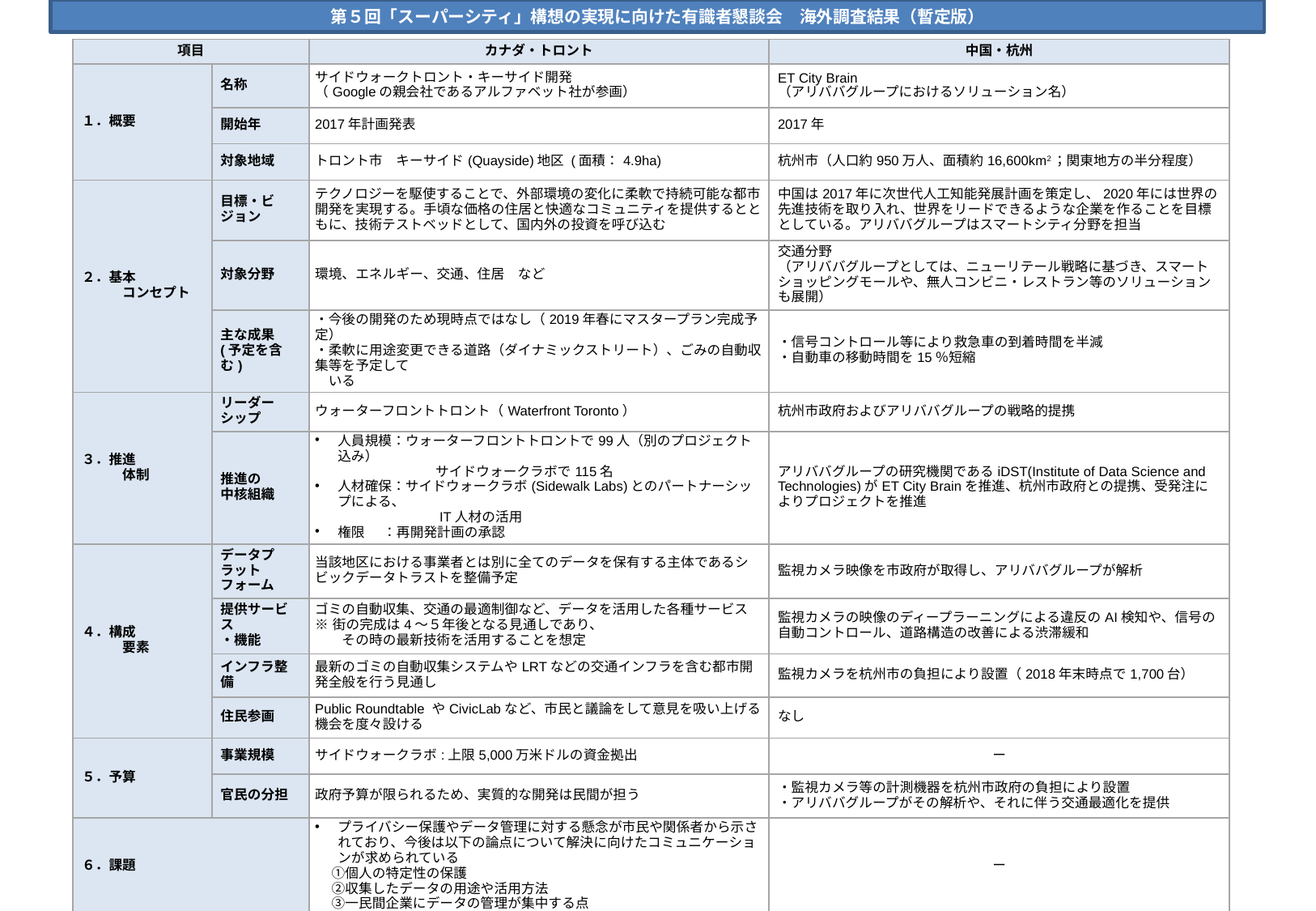

第５回「スーパーシティ」構想の実現に向けた有識者懇談会　海外調査結果（暫定版）
| 項目 |  | カナダ・トロント | 中国・杭州 |
| --- | --- | --- | --- |
| １．概要 | 名称 | サイドウォークトロント・キーサイド開発 （Googleの親会社であるアルファベット社が参画） | ET City Brain （アリババグループにおけるソリューション名） |
|  | 開始年 | 2017年計画発表 | 2017年 |
|  | 対象地域 | トロント市　キーサイド(Quayside)地区 (面積：4.9ha) | 杭州市（人口約950万人、面積約16,600km2；関東地方の半分程度） |
| ２．基本 　　　コンセプト | 目標・ビジョン | テクノロジーを駆使することで、外部環境の変化に柔軟で持続可能な都市開発を実現する。手頃な価格の住居と快適なコミュニティを提供するとともに、技術テストベッドとして、国内外の投資を呼び込む | 中国は2017年に次世代人工知能発展計画を策定し、2020年には世界の先進技術を取り入れ、世界をリードできるような企業を作ることを目標としている。アリババグループはスマートシティ分野を担当 |
|  | 対象分野 | 環境、エネルギー、交通、住居　など | 交通分野 （アリババグループとしては、ニューリテール戦略に基づき、スマートショッピングモールや、無人コンビニ・レストラン等のソリューションも展開） |
|  | 主な成果 (予定を含む) | ・今後の開発のため現時点ではなし（2019年春にマスタープラン完成予定） ・柔軟に用途変更できる道路（ダイナミックストリート）、ごみの自動収集等を予定して 　いる | ・信号コントロール等により救急車の到着時間を半減 ・自動車の移動時間を15％短縮 |
| ３．推進 　　　体制 | リーダーシップ | ウォーターフロントトロント（Waterfront Toronto） | 杭州市政府およびアリババグループの戦略的提携 |
|  | 推進の 中核組織 | 人員規模：ウォーターフロントトロントで99人（別のプロジェクト込み） 　　　　　　　 サイドウォークラボで115名 人材確保：サイドウォークラボ(Sidewalk Labs)とのパートナーシップによる、 　　　　　　　 IT人材の活用 権限 ：再開発計画の承認 | アリババグループの研究機関であるiDST(Institute of Data Science and Technologies)がET City Brainを推進、杭州市政府との提携、受発注によりプロジェクトを推進 |
| ４．構成 　　　要素 | データプラットフォーム | 当該地区における事業者とは別に全てのデータを保有する主体であるシビックデータトラストを整備予定 | 監視カメラ映像を市政府が取得し、アリババグループが解析 |
|  | 提供サービス ・機能 | ゴミの自動収集、交通の最適制御など、データを活用した各種サービス ※街の完成は4～５年後となる見通しであり、 　　その時の最新技術を活用することを想定 | 監視カメラの映像のディープラーニングによる違反のAI検知や、信号の自動コントロール、道路構造の改善による渋滞緩和 |
|  | インフラ整備 | 最新のゴミの自動収集システムやLRTなどの交通インフラを含む都市開発全般を行う見通し | 監視カメラを杭州市の負担により設置（2018年末時点で1,700台） |
|  | 住民参画 | Public Roundtable やCivicLabなど、市民と議論をして意見を吸い上げる機会を度々設ける | なし |
| ５．予算 | 事業規模 | サイドウォークラボ:上限5,000万米ドルの資金拠出 | ー |
|  | 官民の分担 | 政府予算が限られるため、実質的な開発は民間が担う | ・監視カメラ等の計測機器を杭州市政府の負担により設置 ・アリババグループがその解析や、それに伴う交通最適化を提供 |
| ６．課題 |  | プライバシー保護やデータ管理に対する懸念が市民や関係者から示されており、今後は以下の論点について解決に向けたコミュニケーションが求められている 　 ①個人の特定性の保護 　 ②収集したデータの用途や活用方法 　 ③一民間企業にデータの管理が集中する点 | ー |
| ７．備考 |  | ー | アリババグループは中国の他都市や海外都市（クアラルンプール等）にET City Brainを展開する見込みである |